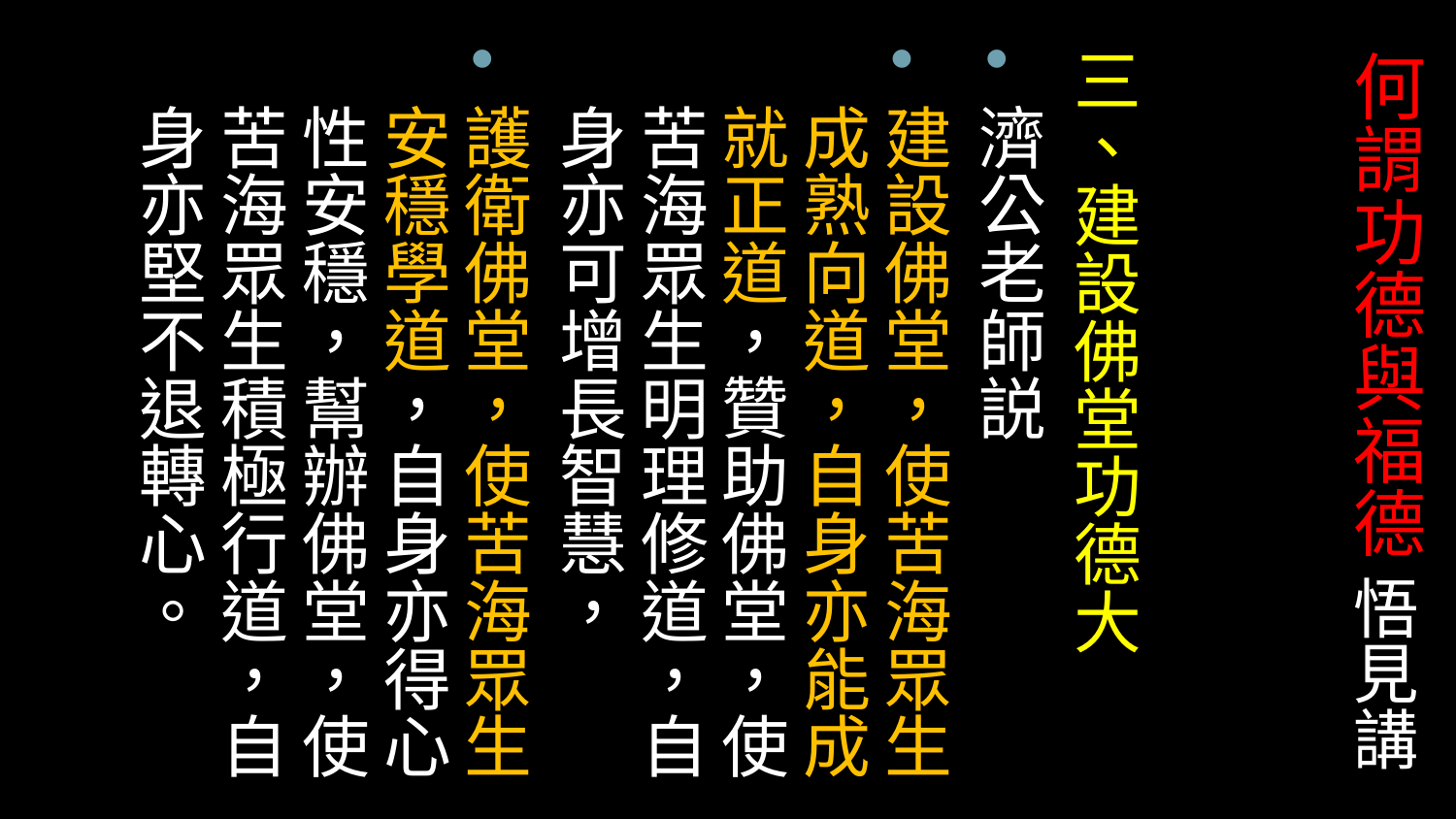

三、建設佛堂功德大
濟公老師説
建設佛堂，使苦海眾生成熟向道，自身亦能成就正道，贊助佛堂，使苦海眾生明理修道，自身亦可增長智慧，
護衛佛堂，使苦海眾生安穩學道，自身亦得心性安穩，幫辦佛堂，使苦海眾生積極行道，自身亦堅不退轉心。

# 何謂功德與福德 悟見講